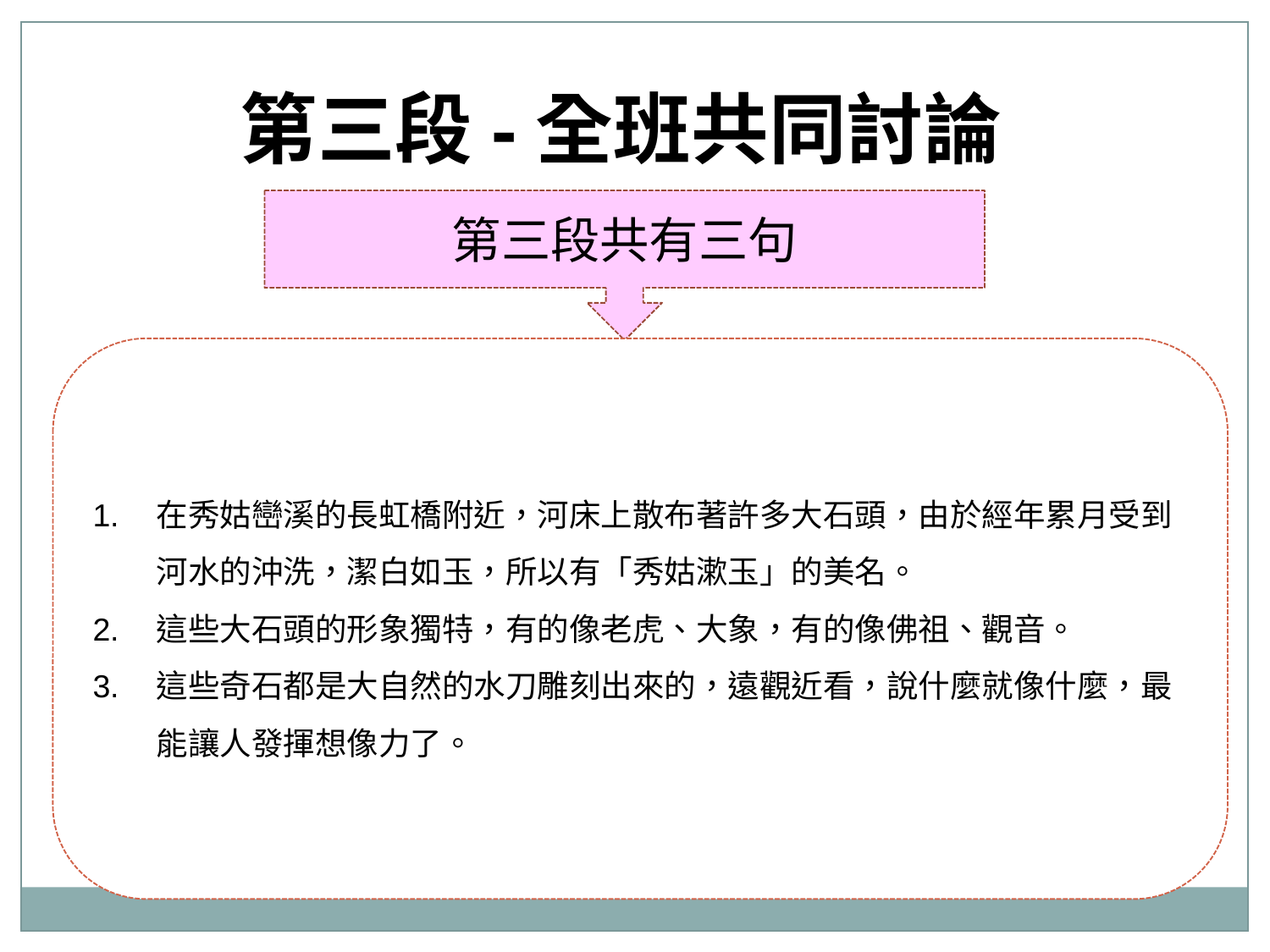

第三段-全班共同討論
第三段共有三句
在秀姑巒溪的長虹橋附近，河床上散布著許多大石頭，由於經年累月受到河水的沖洗，潔白如玉，所以有「秀姑漱玉」的美名。
這些大石頭的形象獨特，有的像老虎、大象，有的像佛祖、觀音。
這些奇石都是大自然的水刀雕刻出來的，遠觀近看，說什麼就像什麼，最能讓人發揮想像力了。